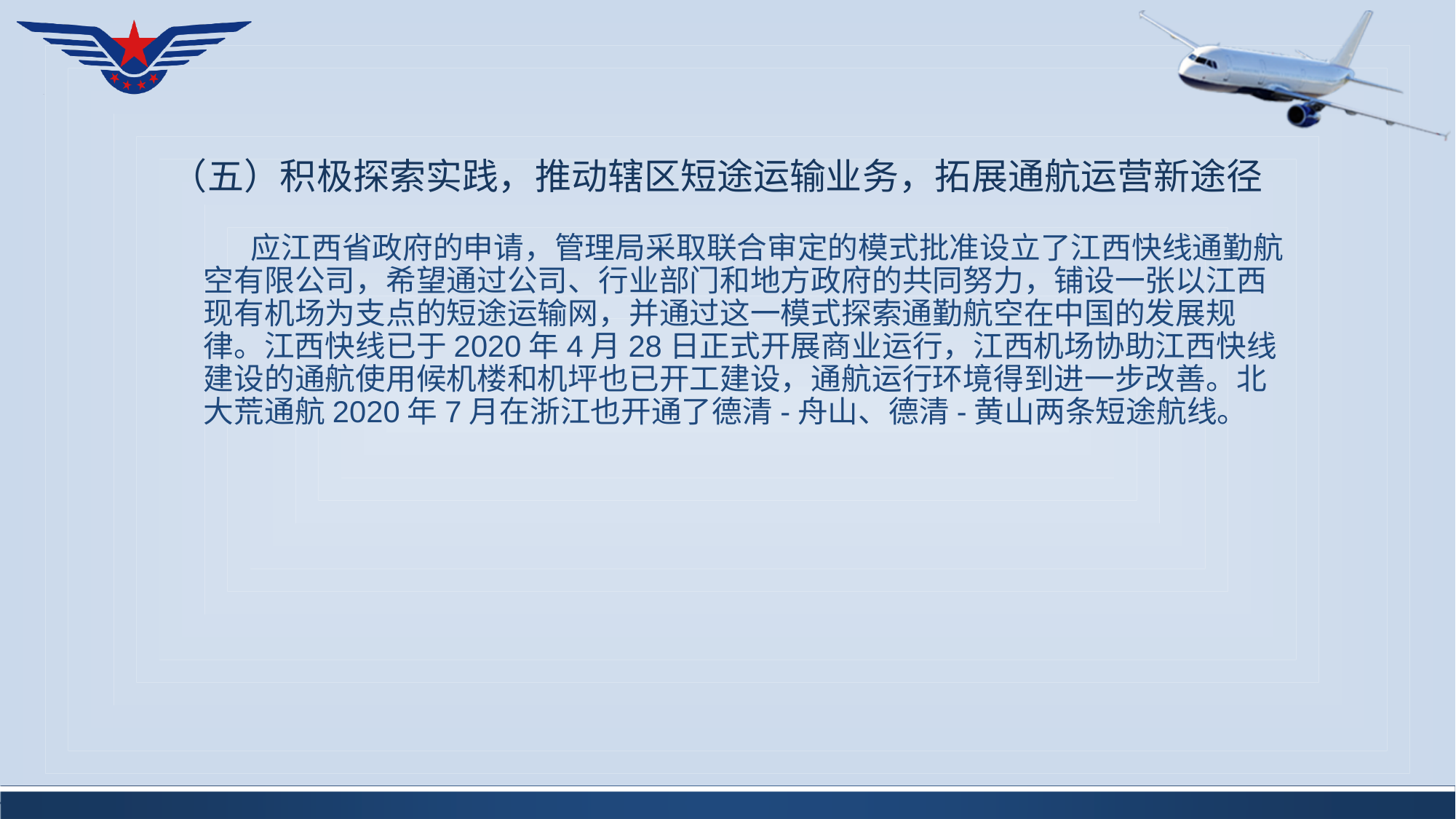

（五）积极探索实践，推动辖区短途运输业务，拓展通航运营新途径
          应江西省政府的申请，管理局采取联合审定的模式批准设立了江西快线通勤航空有限公司，希望通过公司、行业部门和地方政府的共同努力，铺设一张以江西现有机场为支点的短途运输网，并通过这一模式探索通勤航空在中国的发展规律。江西快线已于2020年4月28日正式开展商业运行，江西机场协助江西快线建设的通航使用候机楼和机坪也已开工建设，通航运行环境得到进一步改善。北大荒通航2020年7月在浙江也开通了德清-舟山、德清-黄山两条短途航线。